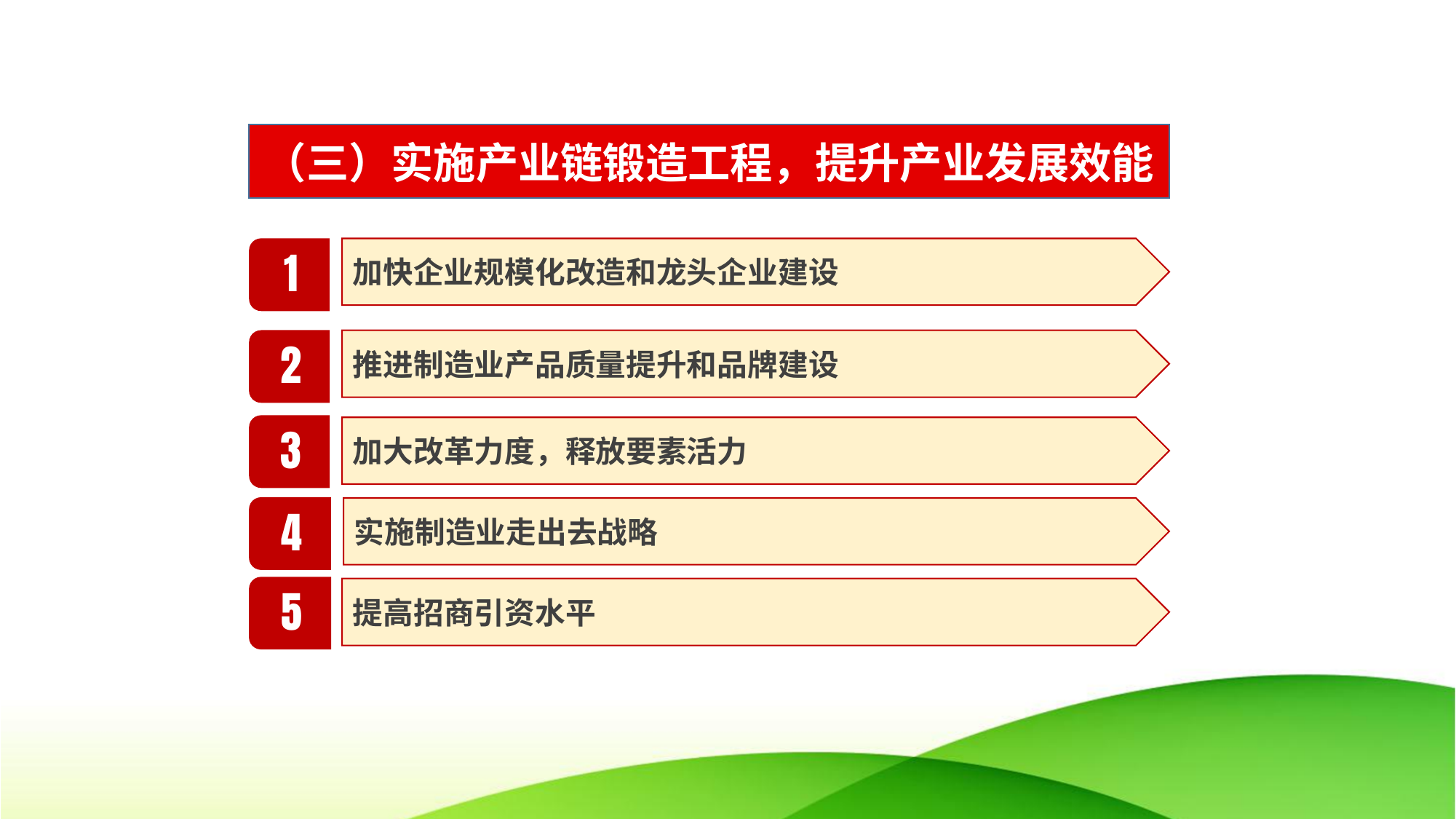

（三）实施产业链锻造工程，提升产业发展效能
1
加快企业规模化改造和龙头企业建设
2
推进制造业产品质量提升和品牌建设
3
加大改革力度，释放要素活力
4
实施制造业走出去战略
5
提高招商引资水平